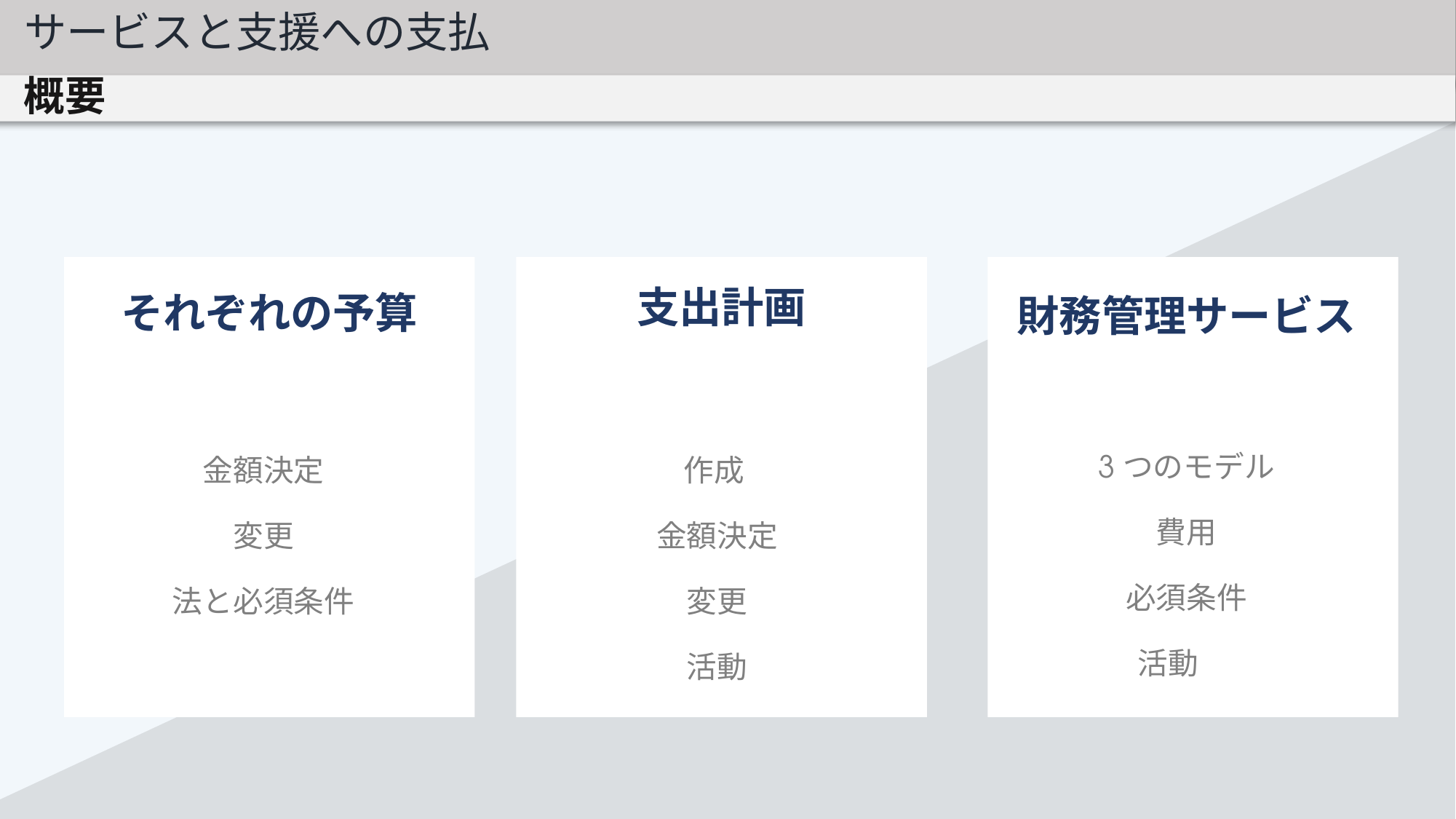

サービスと支援への支払
概要

それぞれの予算
金額決定

変更

法と必須条件

支出計画
作成

金額決定

変更

活動

財務管理サービス
3つのモデル

費用

必須条件

活動